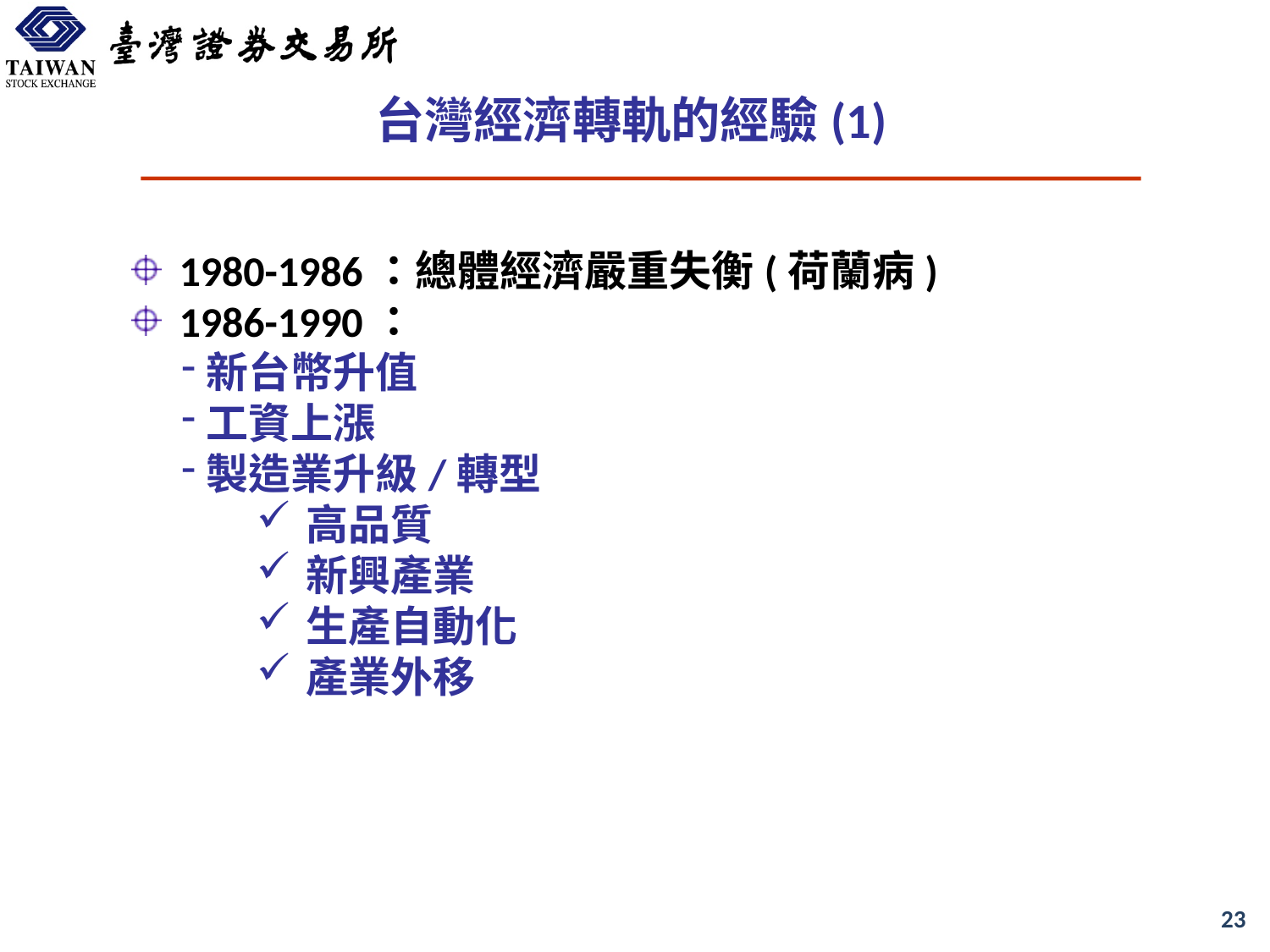

# 台灣經濟轉軌的經驗(1)
1980-1986：總體經濟嚴重失衡(荷蘭病)
1986-1990：
新台幣升值
工資上漲
製造業升級/轉型
高品質
新興產業
生產自動化
產業外移

23